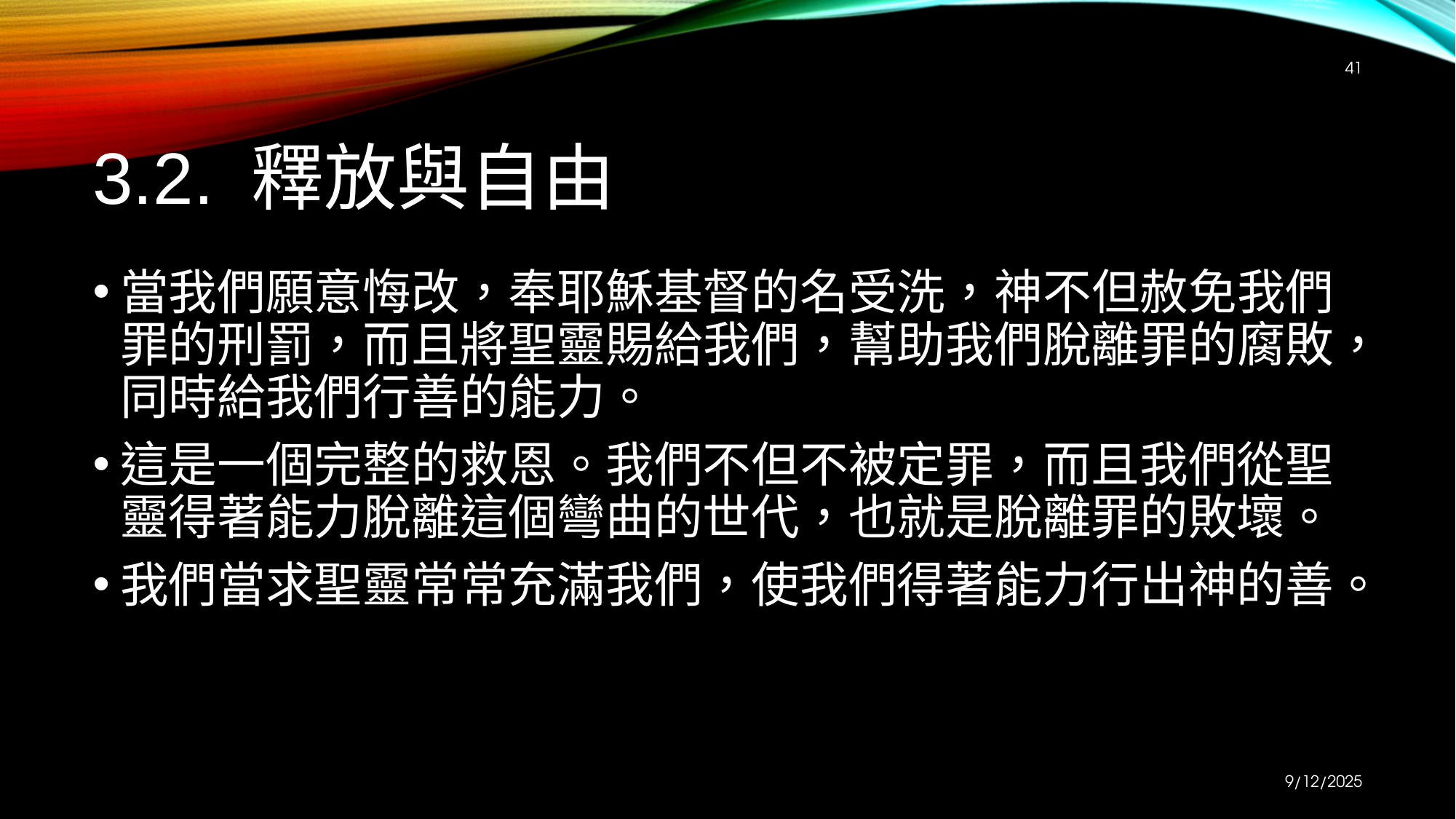

41
# 3.2. 釋放與自由
當我們願意悔改，奉耶穌基督的名受洗，神不但赦免我們罪的刑罰，而且將聖靈賜給我們，幫助我們脫離罪的腐敗，同時給我們行善的能力。
這是一個完整的救恩。我們不但不被定罪，而且我們從聖靈得著能力脫離這個彎曲的世代，也就是脫離罪的敗壞。
我們當求聖靈常常充滿我們，使我們得著能力行出神的善。
9/12/2025